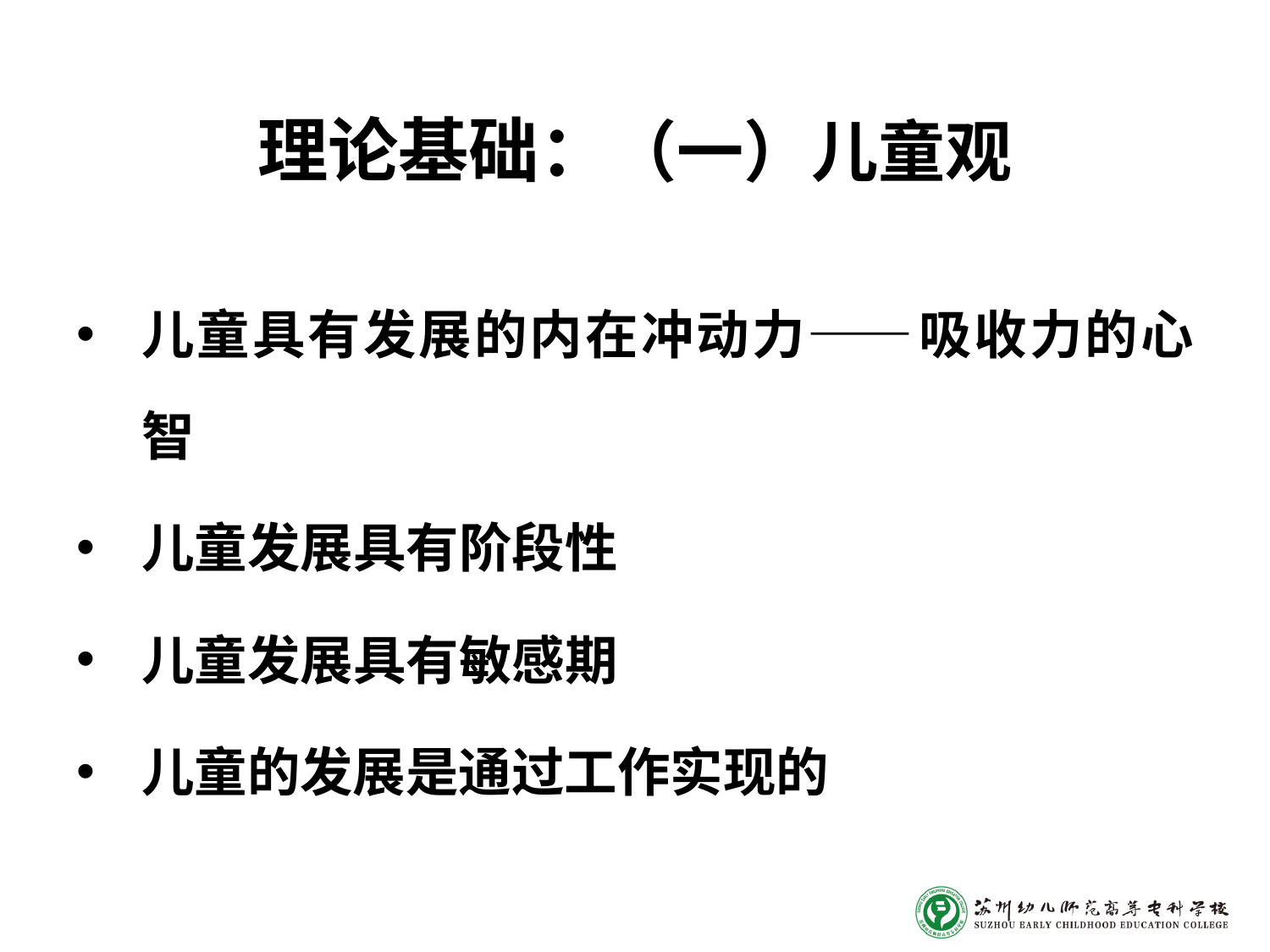

理论基础：（一）儿童观
儿童具有发展的内在冲动力——吸收力的心智
儿童发展具有阶段性
儿童发展具有敏感期
儿童的发展是通过工作实现的